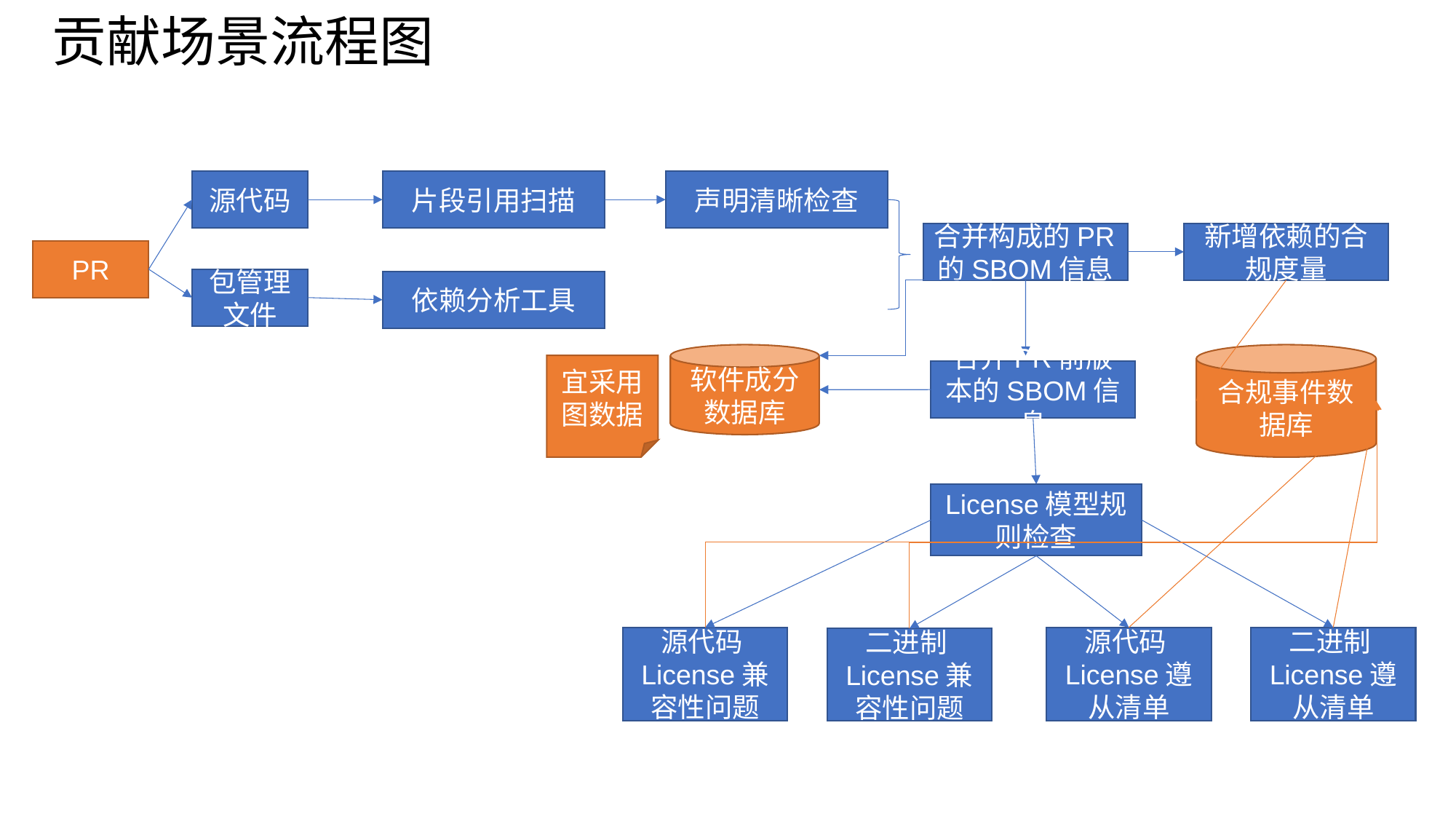

# 贡献场景流程图
源代码
片段引用扫描
声明清晰检查

合并构成的PR的SBOM信息
新增依赖的合规度量
PR
包管理文件
依赖分析工具
软件成分数据库
合规事件数据库
宜采用图数据
合并PR前版本的SBOM信息
License模型规则检查
二进制License遵从清单
源代码License兼容性问题
源代码License遵从清单
二进制License兼容性问题